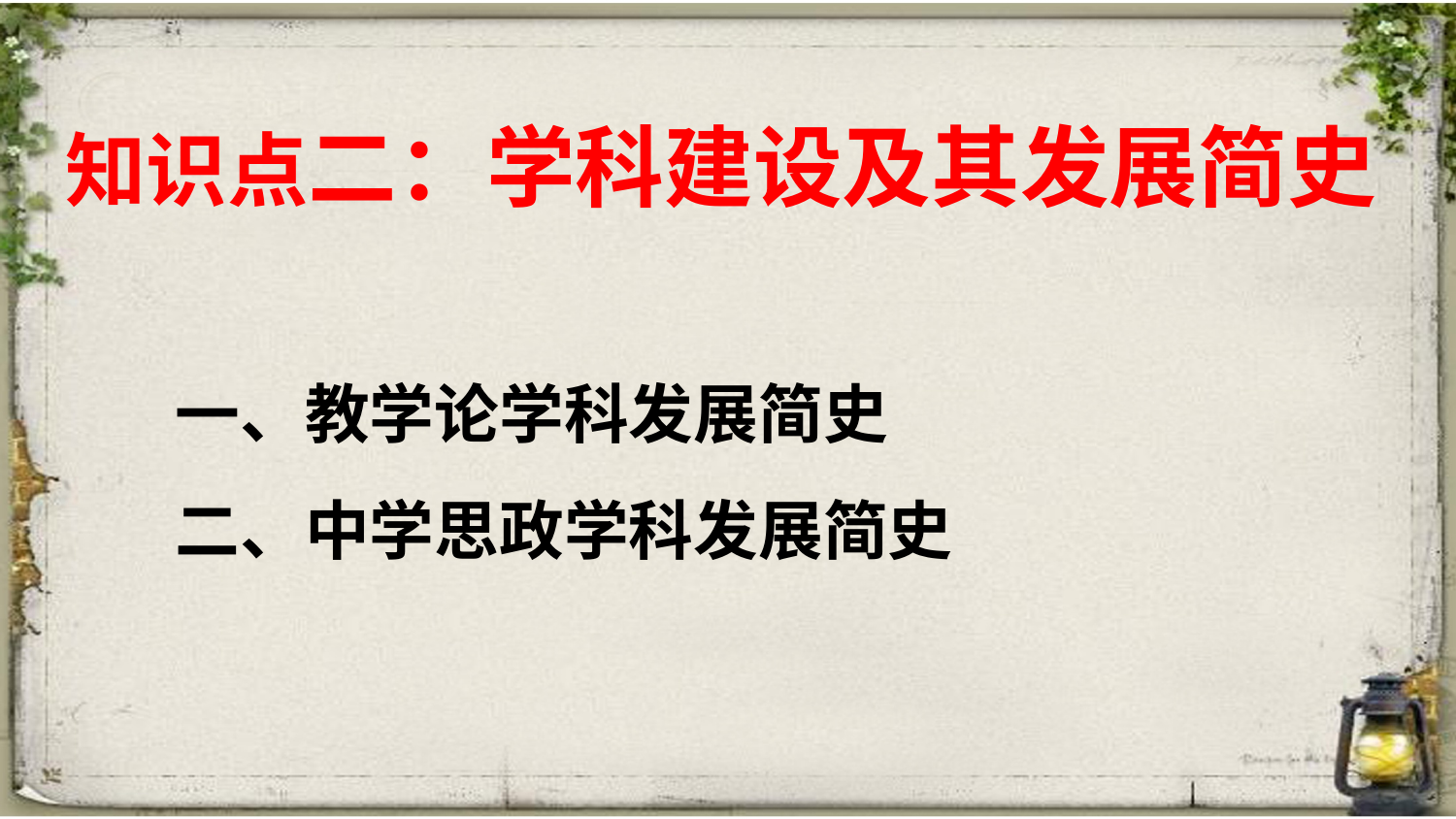

知识点二：学科建设及其发展简史

        一、教学论学科发展简史
        二、中学思政学科发展简史